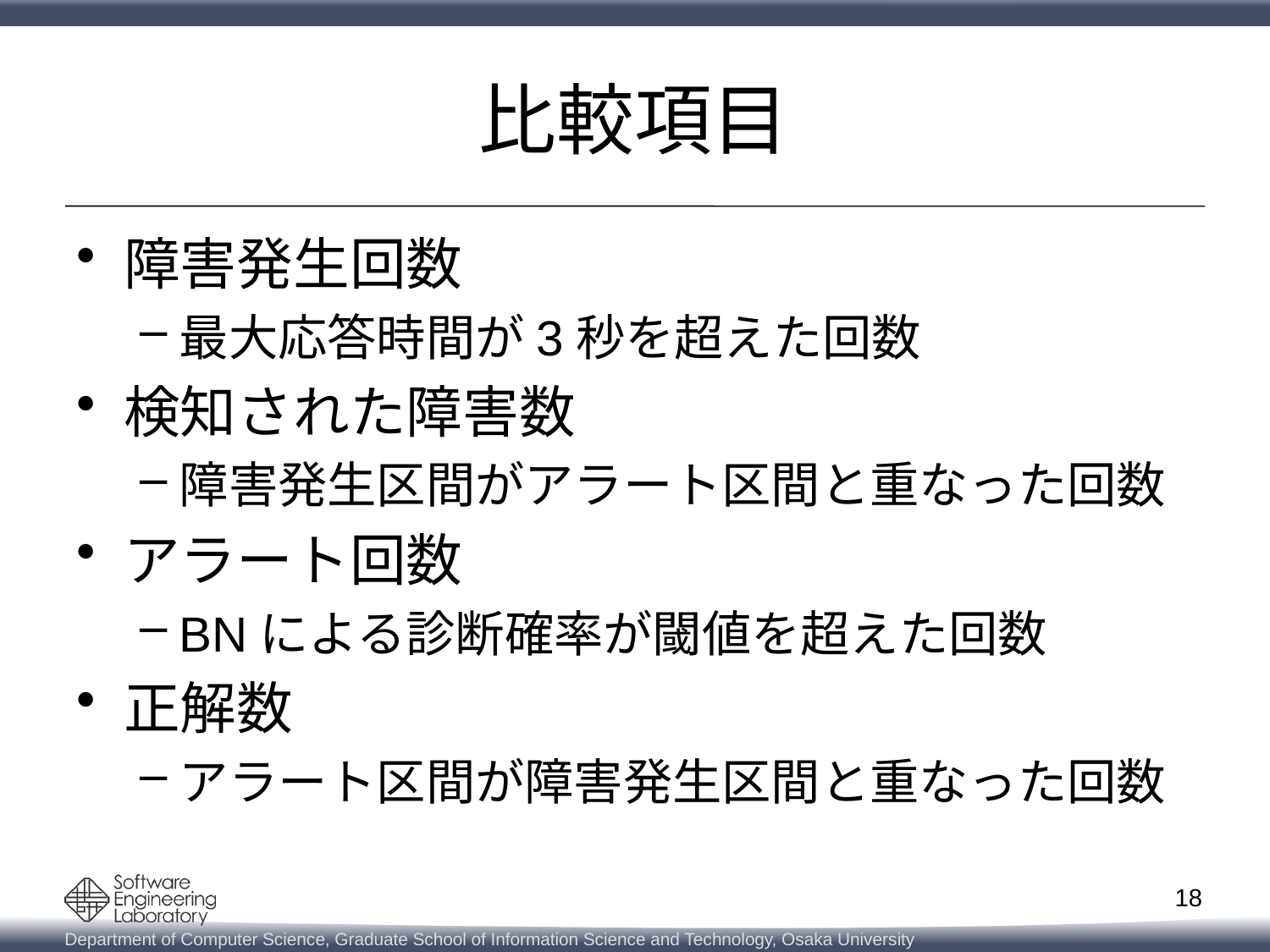

# 比較項目
障害発生回数
最大応答時間が3秒を超えた回数
検知された障害数
障害発生区間がアラート区間と重なった回数
アラート回数
BNによる診断確率が閾値を超えた回数
正解数
アラート区間が障害発生区間と重なった回数

18